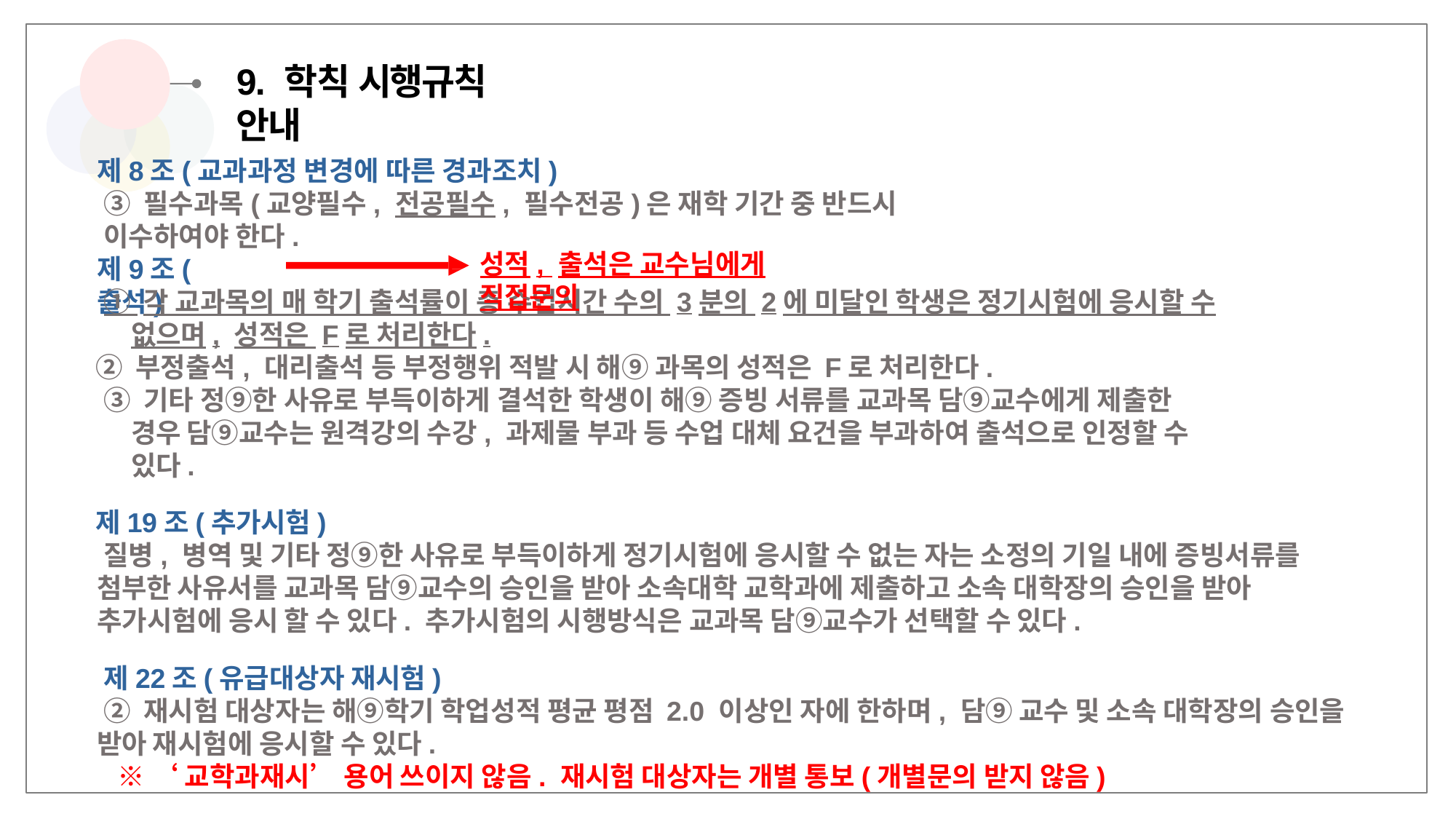

# 9. 학칙 시행규칙 안내
제8조(교과과정 변경에 따른 경과조치)
③ 필수과목(교양필수, 전공필수, 필수전공)은 재학 기간 중 반드시 이수하여야 한다.
성적, 출석은 교수님에게 직접문의
제9조(출석)

① 각 교과목의 매 학기 출석률이 총 수업시간 수의 3분의 2에 미달인 학생은 정기시험에 응시할 수 없으며, 성적은 F로 처리한다.
② 부정출석, 대리출석 등 부정행위 적발 시 해⑨ 과목의 성적은 F로 처리한다.
③ 기타 정⑨한 사유로 부득이하게 결석한 학생이 해⑨ 증빙 서류를 교과목 담⑨교수에게 제출한 경우 담⑨교수는 원격강의 수강, 과제물 부과 등 수업 대체 요건을 부과하여 출석으로 인정할 수 있다.

제19조(추가시험)
질병, 병역 및 기타 정⑨한 사유로 부득이하게 정기시험에 응시할 수 없는 자는 소정의 기일 내에 증빙서류를 첨부한 사유서를 교과목 담⑨교수의 승인을 받아 소속대학 교학과에 제출하고 소속 대학장의 승인을 받아 추가시험에 응시 할 수 있다. 추가시험의 시행방식은 교과목 담⑨교수가 선택할 수 있다.

제22조(유급대상자 재시험)
② 재시험 대상자는 해⑨학기 학업성적 평균 평점 2.0 이상인 자에 한하며, 담⑨ 교수 및 소속 대학장의 승인을 받아 재시험에 응시할 수 있다.
※ ‘교학과재시’ 용어 쓰이지 않음. 재시험 대상자는 개별 통보(개별문의 받지 않음)